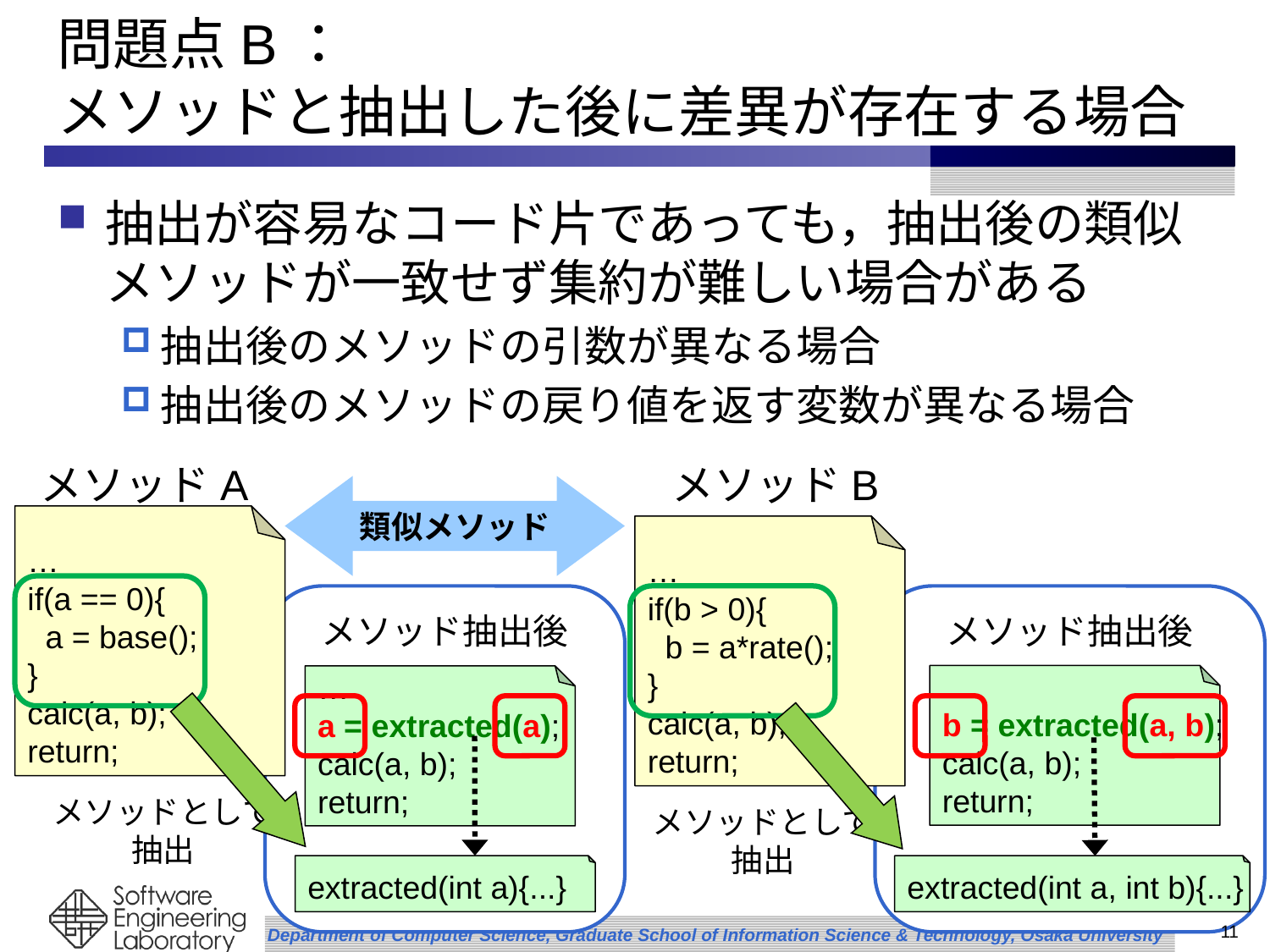

# 問題点B： メソッドと抽出した後に差異が存在する場合
抽出が容易なコード片であっても，抽出後の類似
メソッドが一致せず集約が難しい場合がある
抽出後のメソッドの引数が異なる場合
抽出後のメソッドの戻り値を返す変数が異なる場合
メソッドA
メソッドB
類似メソッド
…
if(a == 0){
  a = base();
}
calc(a, b);
return;
…
if(b > 0){
  b = a*rate();
}
calc(a, b);
return;

メソッド抽出後
メソッド抽出後
…
b = extracted(a, b);
calc(a, b);
return;
…
a = extracted(a);
calc(a, b);
return;

メソッドとして
抽出
メソッドとして
抽出
extracted(int a){...}
extracted(int a, int b){...}
11